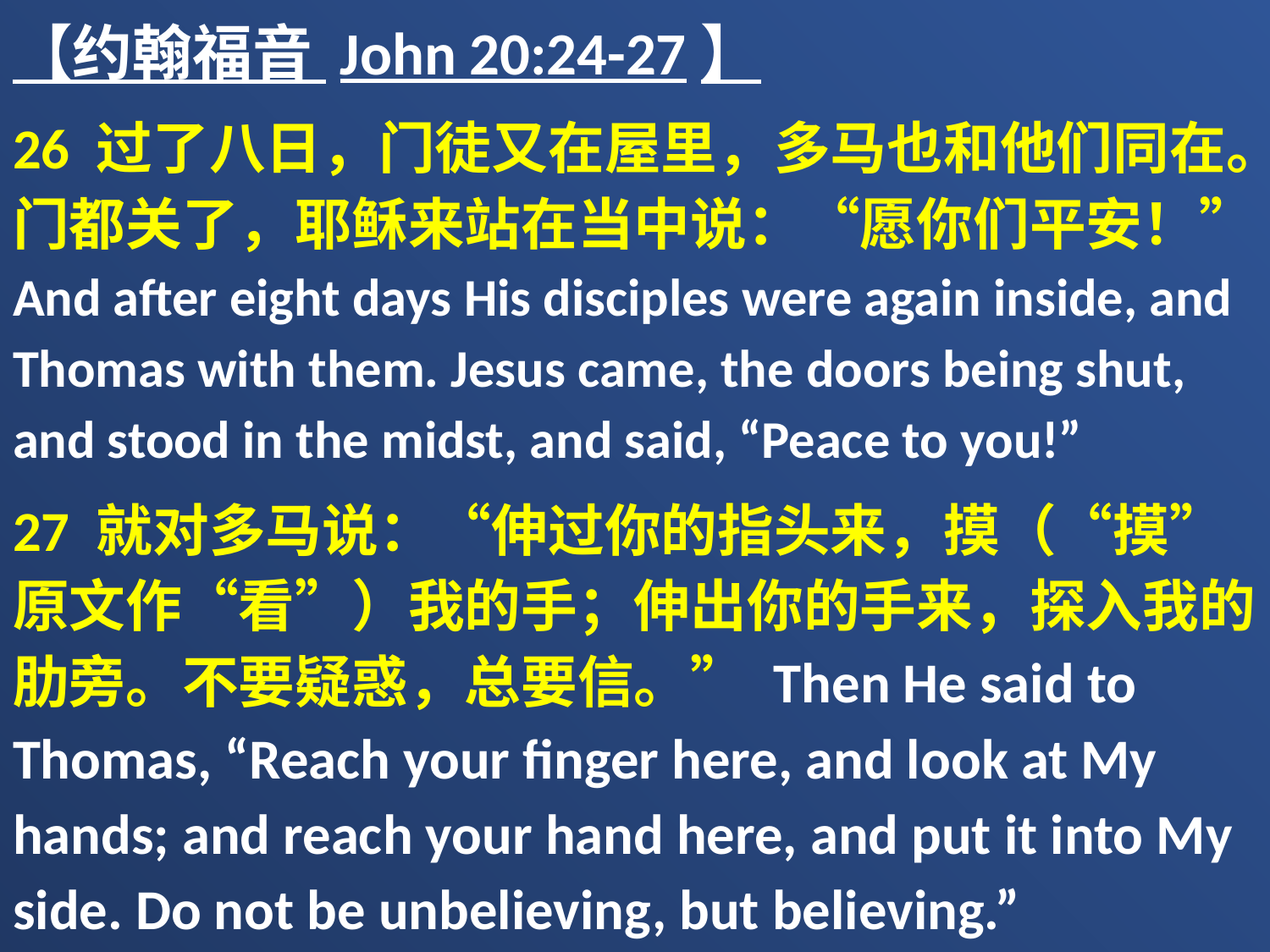

【约翰福音 John 20:24-27】
26 过了八日，门徒又在屋里，多马也和他们同在。门都关了，耶稣来站在当中说：“愿你们平安！” And after eight days His disciples were again inside, and Thomas with them. Jesus came, the doors being shut, and stood in the midst, and said, “Peace to you!”
27 就对多马说：“伸过你的指头来，摸（“摸”原文作“看”）我的手；伸出你的手来，探入我的肋旁。不要疑惑，总要信。” Then He said to Thomas, “Reach your finger here, and look at My hands; and reach your hand here, and put it into My side. Do not be unbelieving, but believing.”